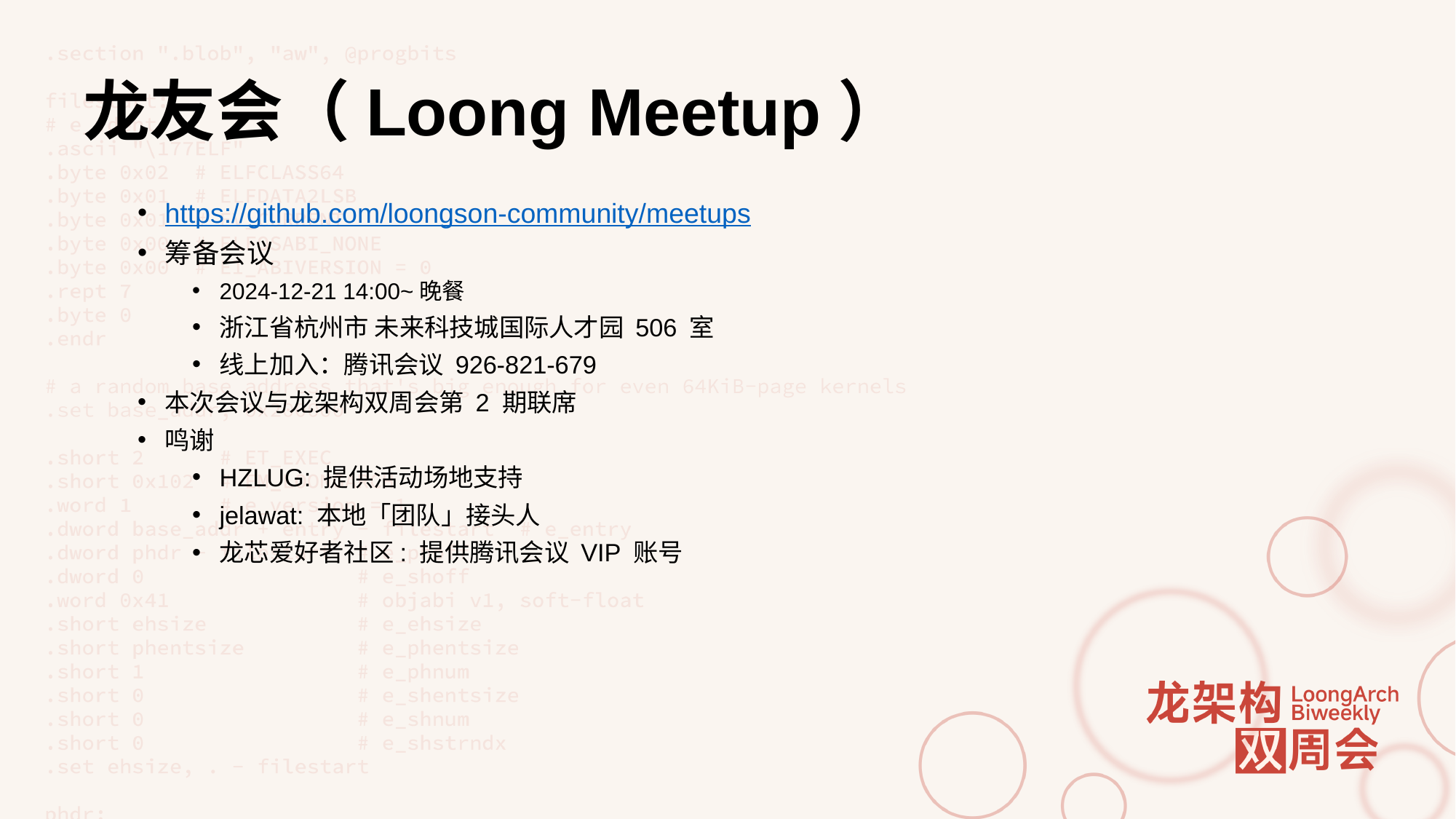

# 龙友会（Loong Meetup）
https://github.com/loongson-community/meetups
筹备会议
2024-12-21 14:00~晚餐
浙江省杭州市 未来科技城国际人才园 506 室
线上加入：腾讯会议 926-821-679
本次会议与龙架构双周会第 2 期联席
鸣谢
HZLUG: 提供活动场地支持
jelawat: 本地「团队」接头人
龙芯爱好者社区: 提供腾讯会议 VIP 账号